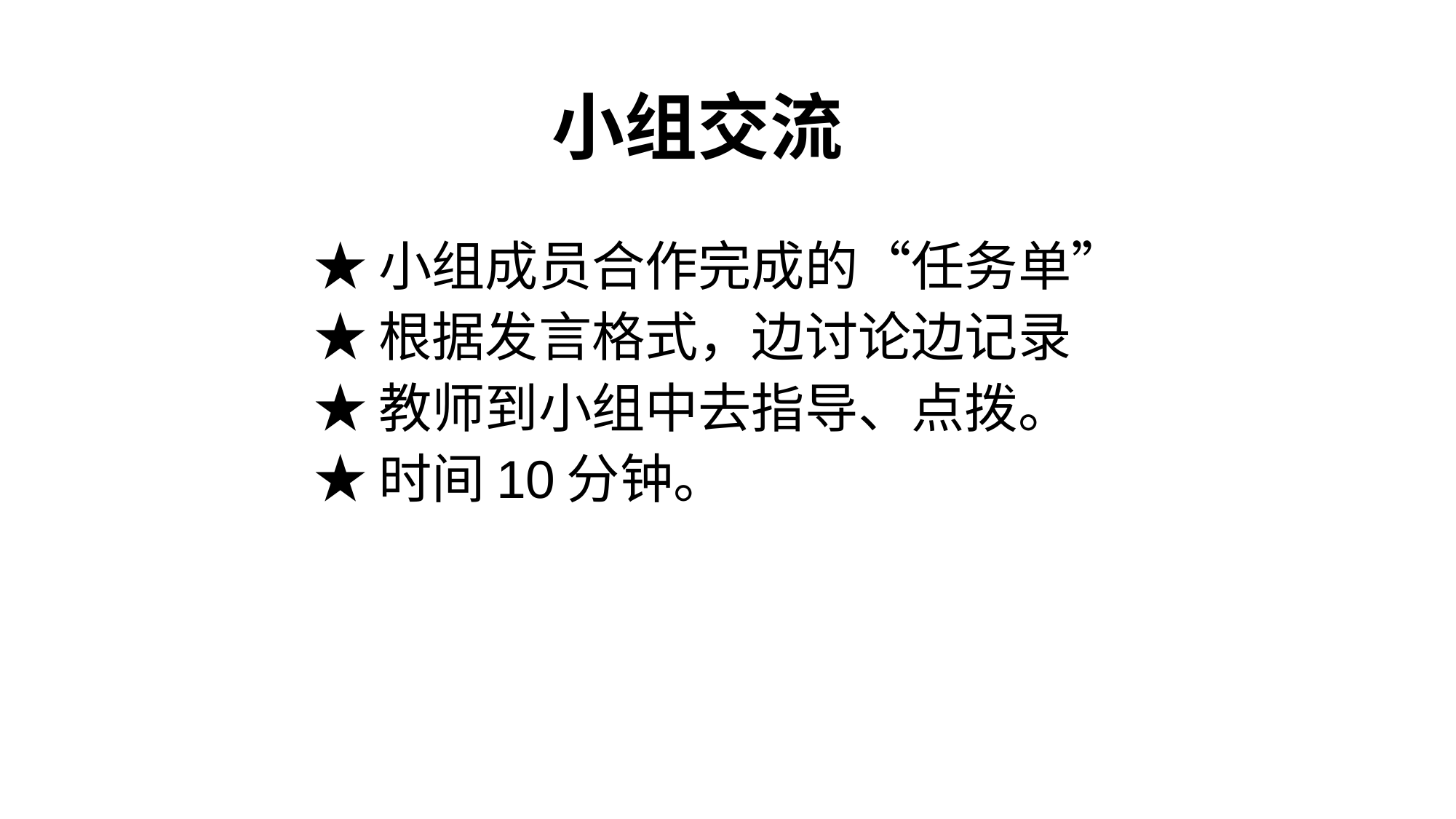

# 小组交流
★小组成员合作完成的“任务单”
★根据发言格式，边讨论边记录
★教师到小组中去指导、点拨。
★时间10分钟。